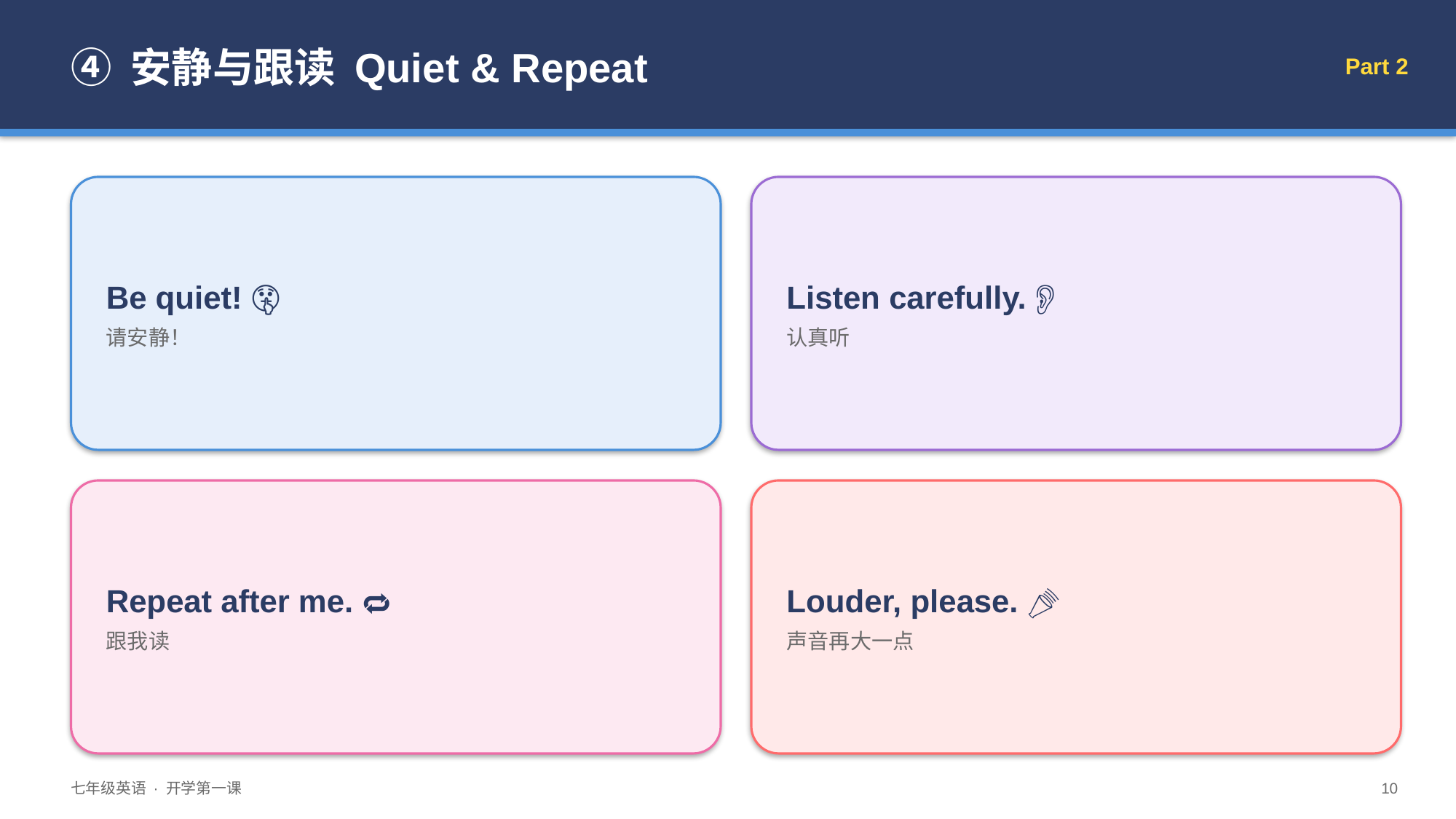

④ 安静与跟读 Quiet & Repeat
Part 2

Be quiet! 🤫
请安静！
Listen carefully. 👂
认真听
Repeat after me. 🔁
跟我读
Louder, please. 📣
声音再大一点
七年级英语 · 开学第一课
10